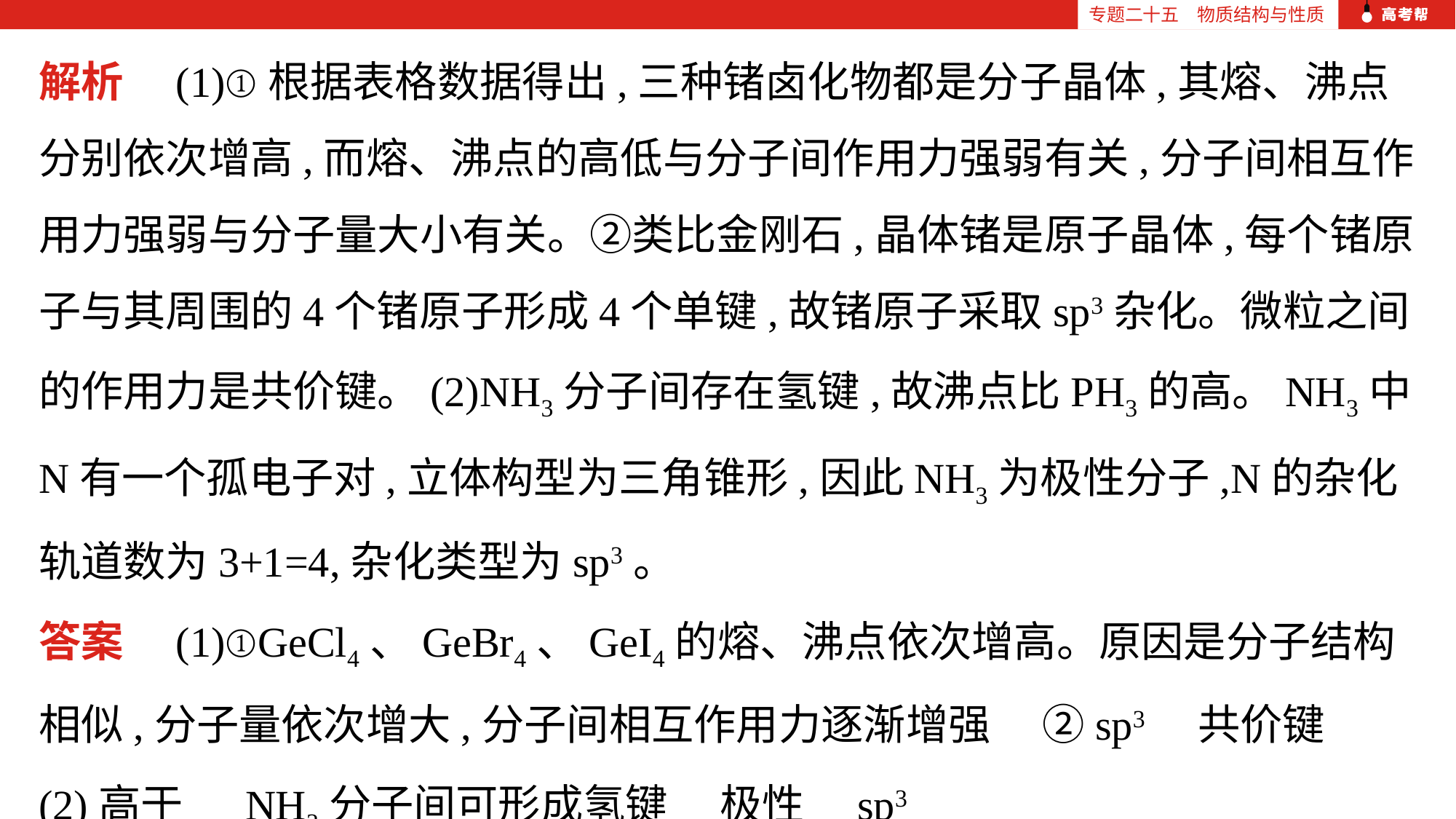

专题二十五　物质结构与性质
解析　(1)①根据表格数据得出,三种锗卤化物都是分子晶体,其熔、沸点分别依次增高,而熔、沸点的高低与分子间作用力强弱有关,分子间相互作用力强弱与分子量大小有关。②类比金刚石,晶体锗是原子晶体,每个锗原子与其周围的4个锗原子形成4个单键,故锗原子采取sp3杂化。微粒之间的作用力是共价键。(2)NH3分子间存在氢键,故沸点比PH3的高。NH3中N有一个孤电子对,立体构型为三角锥形,因此NH3为极性分子,N的杂化轨道数为3+1=4,杂化类型为sp3。
答案　(1)①GeCl4、GeBr4、GeI4的熔、沸点依次增高。原因是分子结构相似,分子量依次增大,分子间相互作用力逐渐增强 　②sp3　共价键　(2)高于 　NH3分子间可形成氢键 　极性　sp3